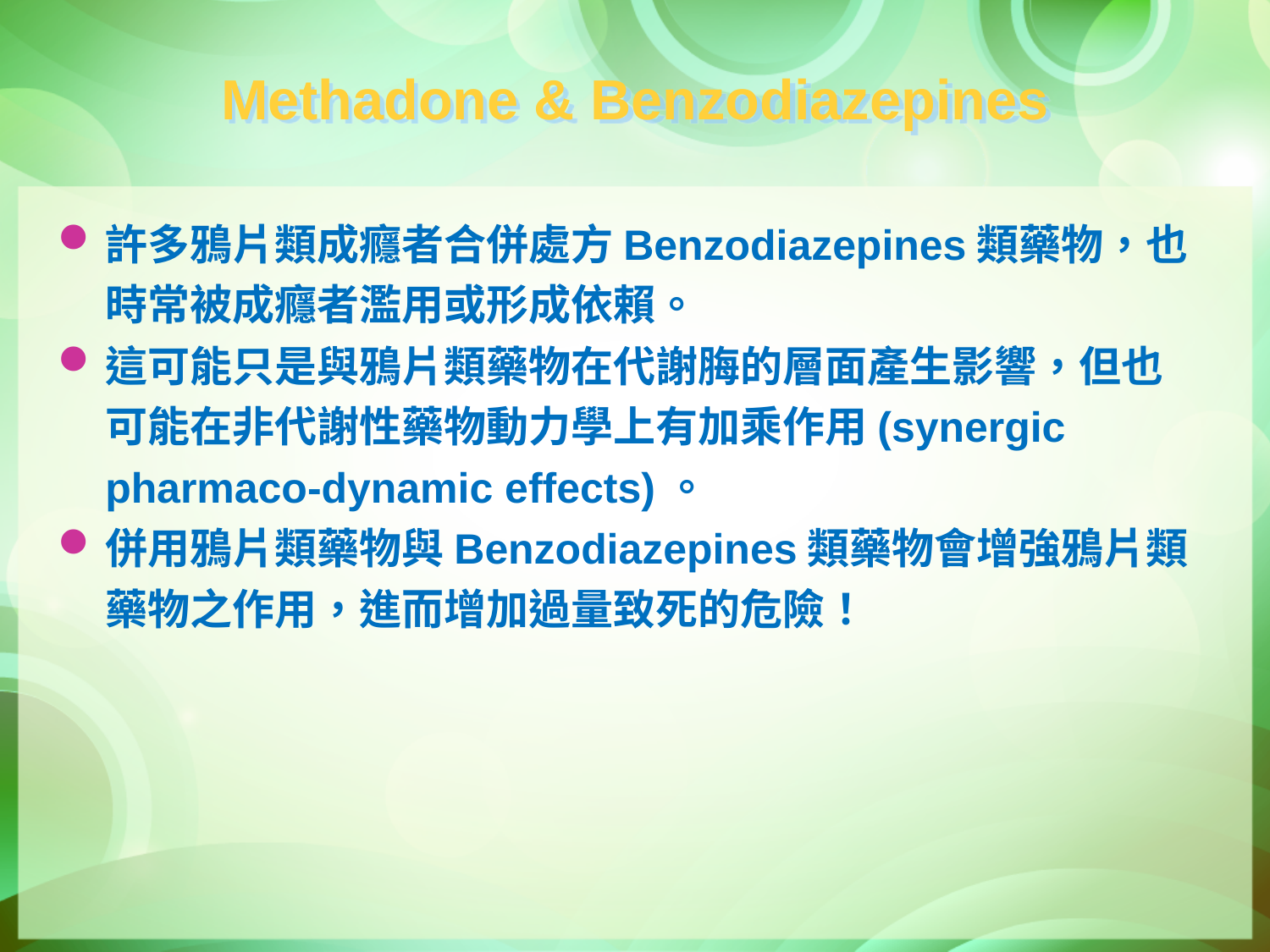

Methadone & Benzodiazepines
許多鴉片類成癮者合併處方Benzodiazepines類藥物，也時常被成癮者濫用或形成依賴。
這可能只是與鴉片類藥物在代謝脢的層面產生影響，但也可能在非代謝性藥物動力學上有加乘作用(synergic pharmaco-dynamic effects)。
併用鴉片類藥物與Benzodiazepines類藥物會增強鴉片類藥物之作用，進而增加過量致死的危險！